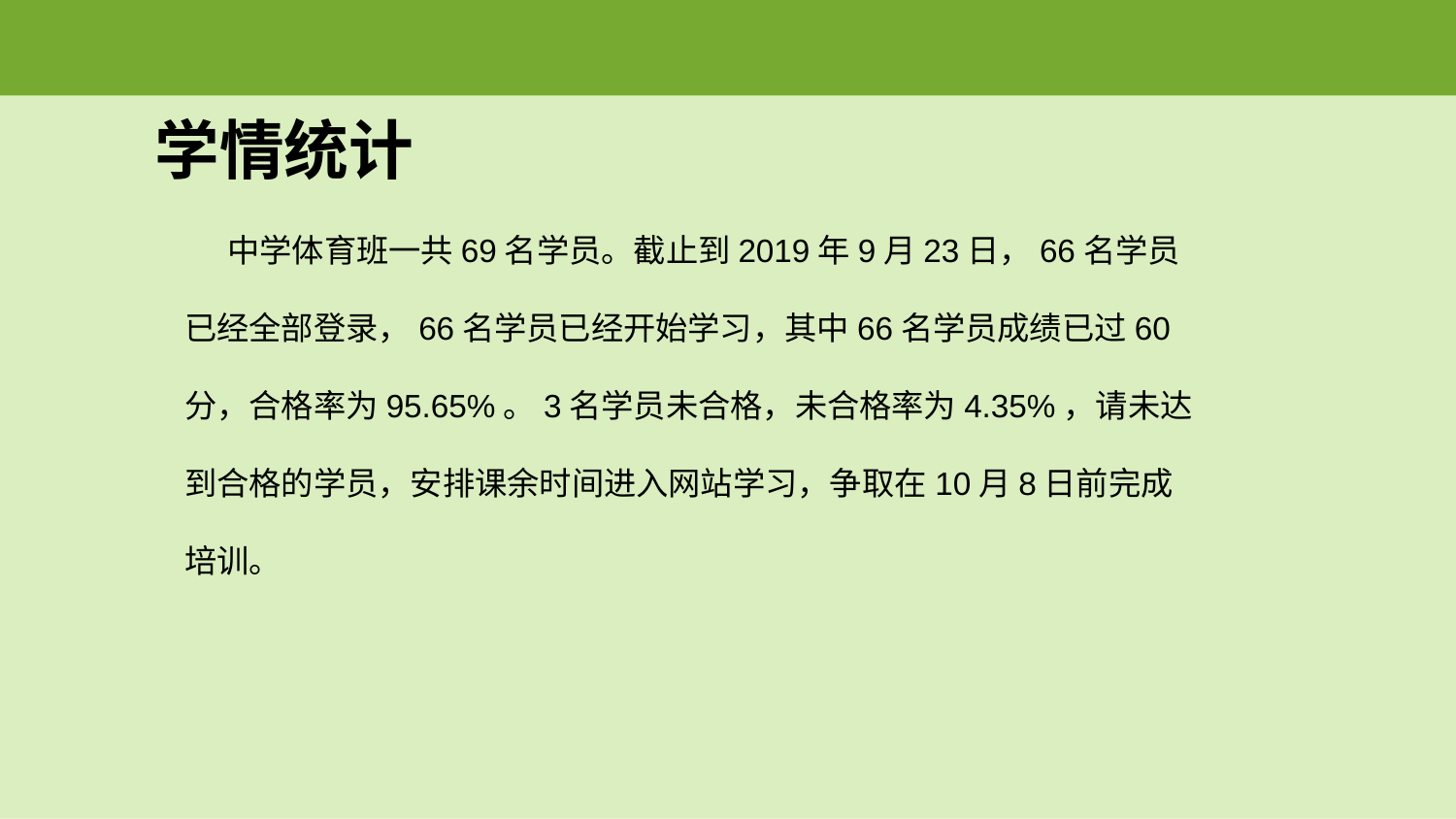

学情统计
中学体育班一共69名学员。截止到2019年9月23日，66名学员已经全部登录，66名学员已经开始学习，其中66名学员成绩已过60分，合格率为95.65%。3名学员未合格，未合格率为4.35%，请未达到合格的学员，安排课余时间进入网站学习，争取在10月8日前完成培训。